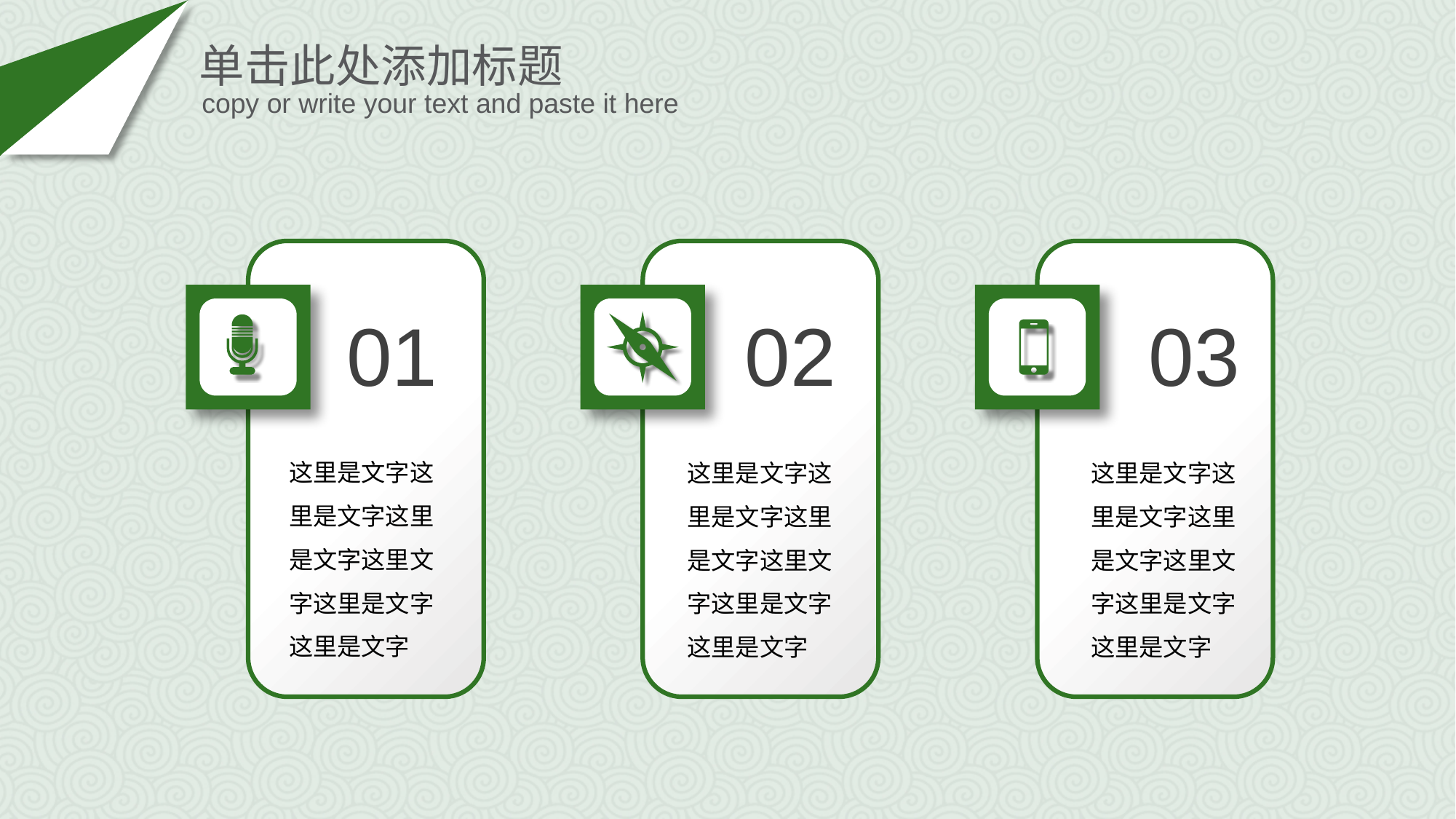

单击此处添加标题
copy or write your text and paste it here

01
02
03
这里是文字这里是文字这里是文字这里文字这里是文字这里是文字
这里是文字这里是文字这里是文字这里文字这里是文字这里是文字
这里是文字这里是文字这里是文字这里文字这里是文字这里是文字